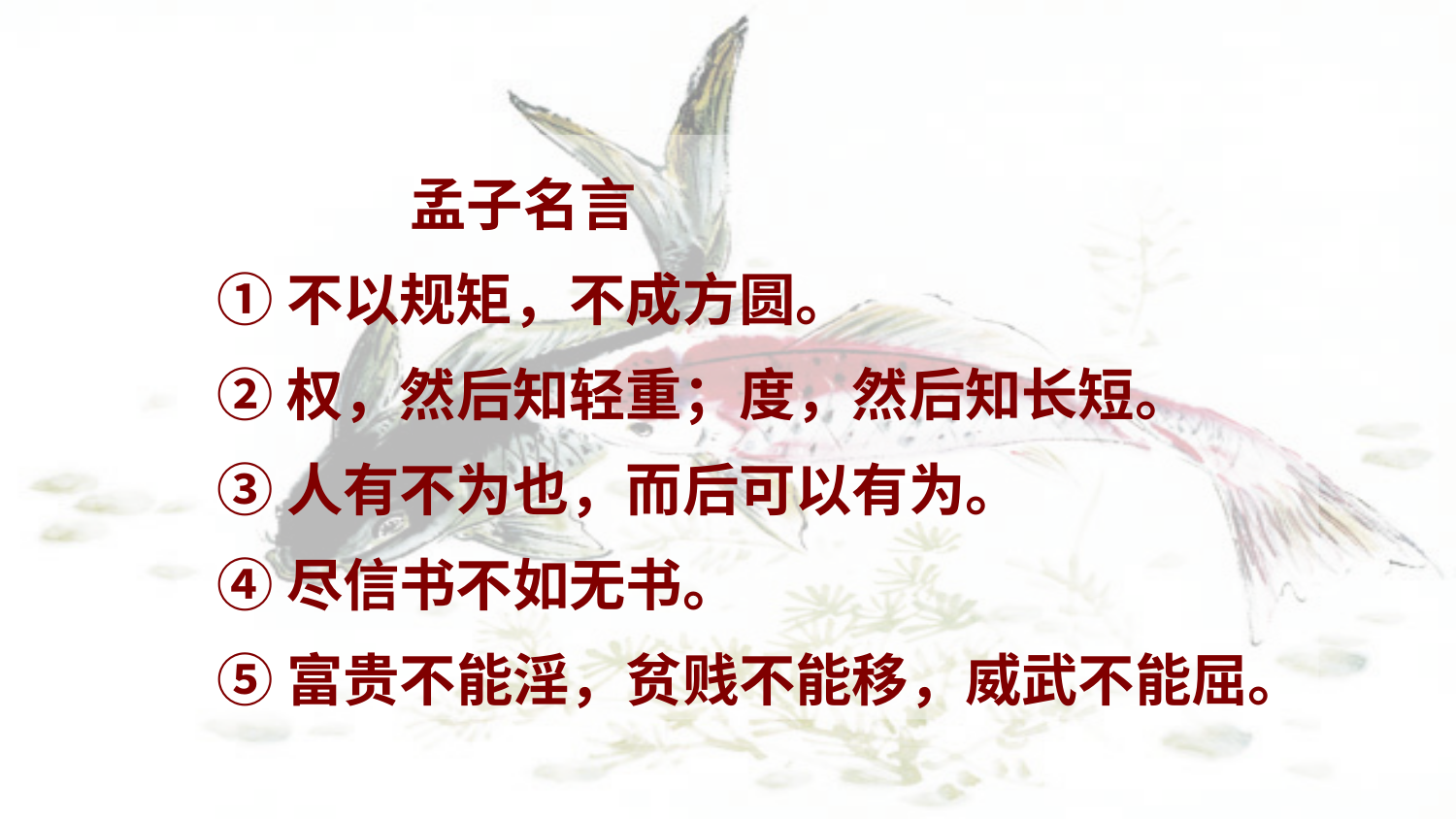

孟子名言
①不以规矩，不成方圆。
②权，然后知轻重；度，然后知长短。
③人有不为也，而后可以有为。
④尽信书不如无书。
⑤富贵不能淫，贫贱不能移，威武不能屈。